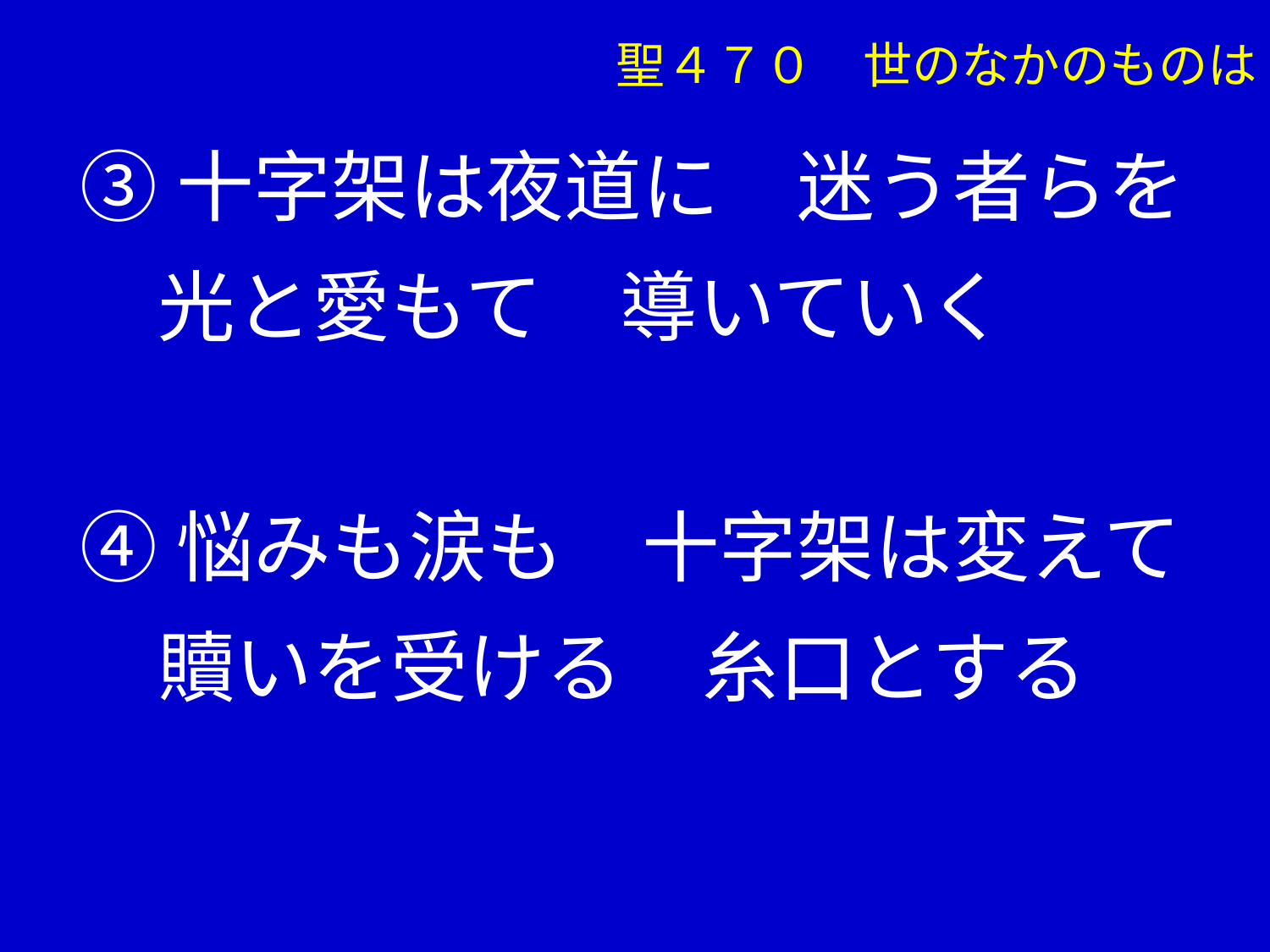

聖４７０　世のなかのものは
③十字架は夜道に　迷う者らを
　光と愛もて　導いていく

④悩みも涙も　十字架は変えて
　贖いを受ける　糸口とする